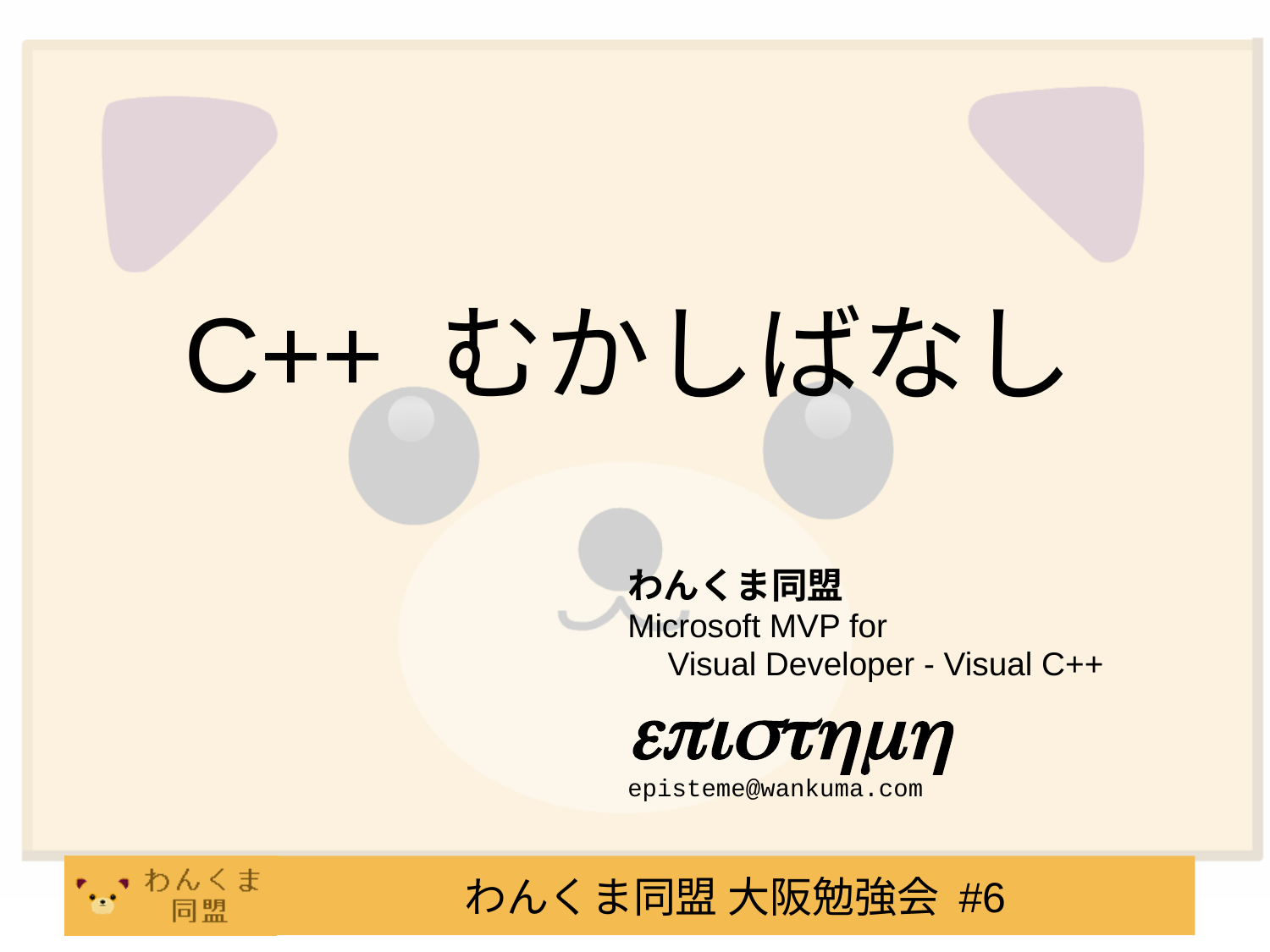

C++ むかしばなし
わんくま同盟
Microsoft MVP for
　Visual Developer - Visual C++
επιστημη
episteme@wankuma.com